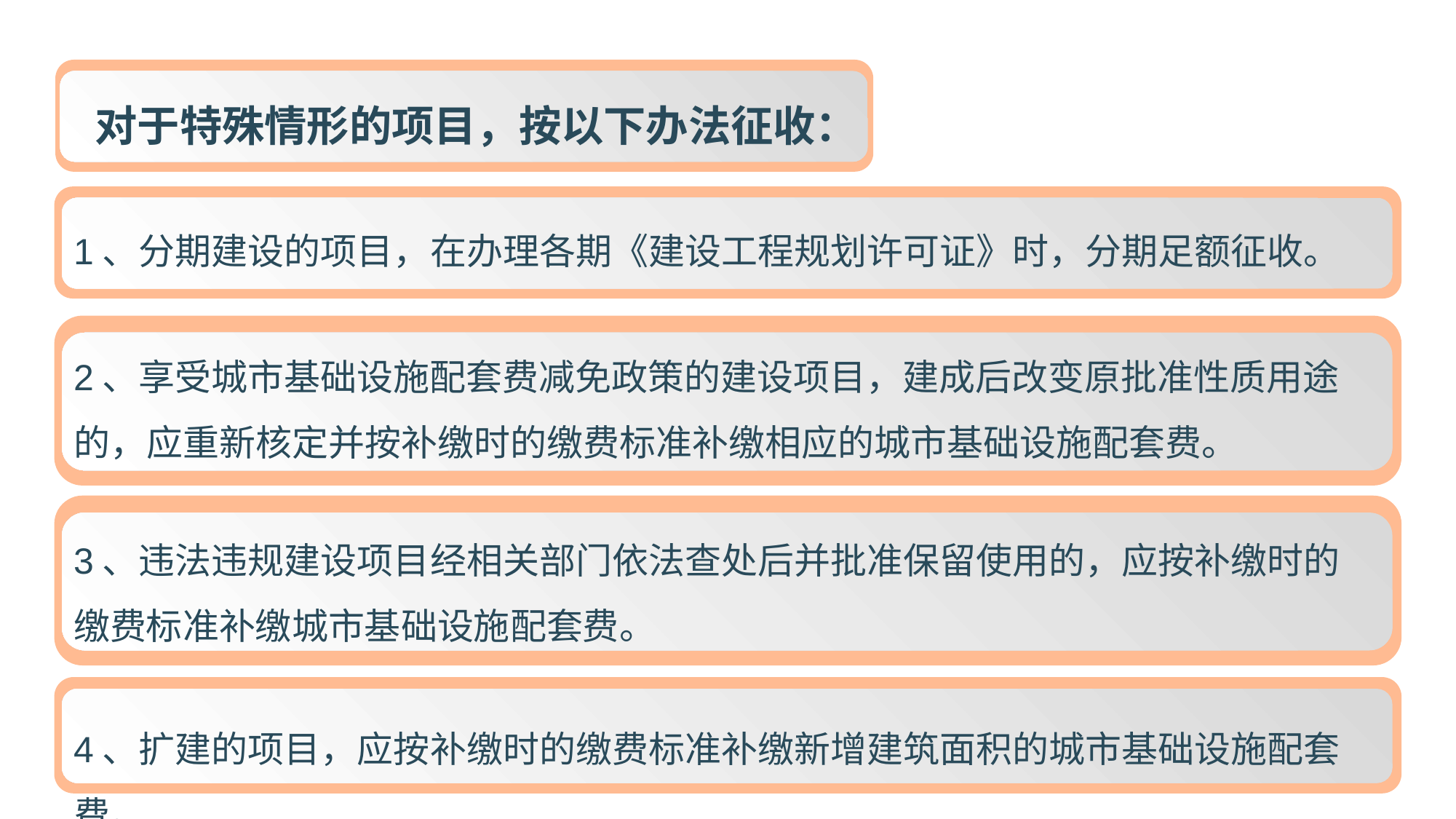

对于特殊情形的项目，按以下办法征收：

1、分期建设的项目，在办理各期《建设工程规划许可证》时，分期足额征收。

2、享受城市基础设施配套费减免政策的建设项目，建成后改变原批准性质用途的，应重新核定并按补缴时的缴费标准补缴相应的城市基础设施配套费。

3、违法违规建设项目经相关部门依法查处后并批准保留使用的，应按补缴时的缴费标准补缴城市基础设施配套费。

4、扩建的项目，应按补缴时的缴费标准补缴新增建筑面积的城市基础设施配套费。